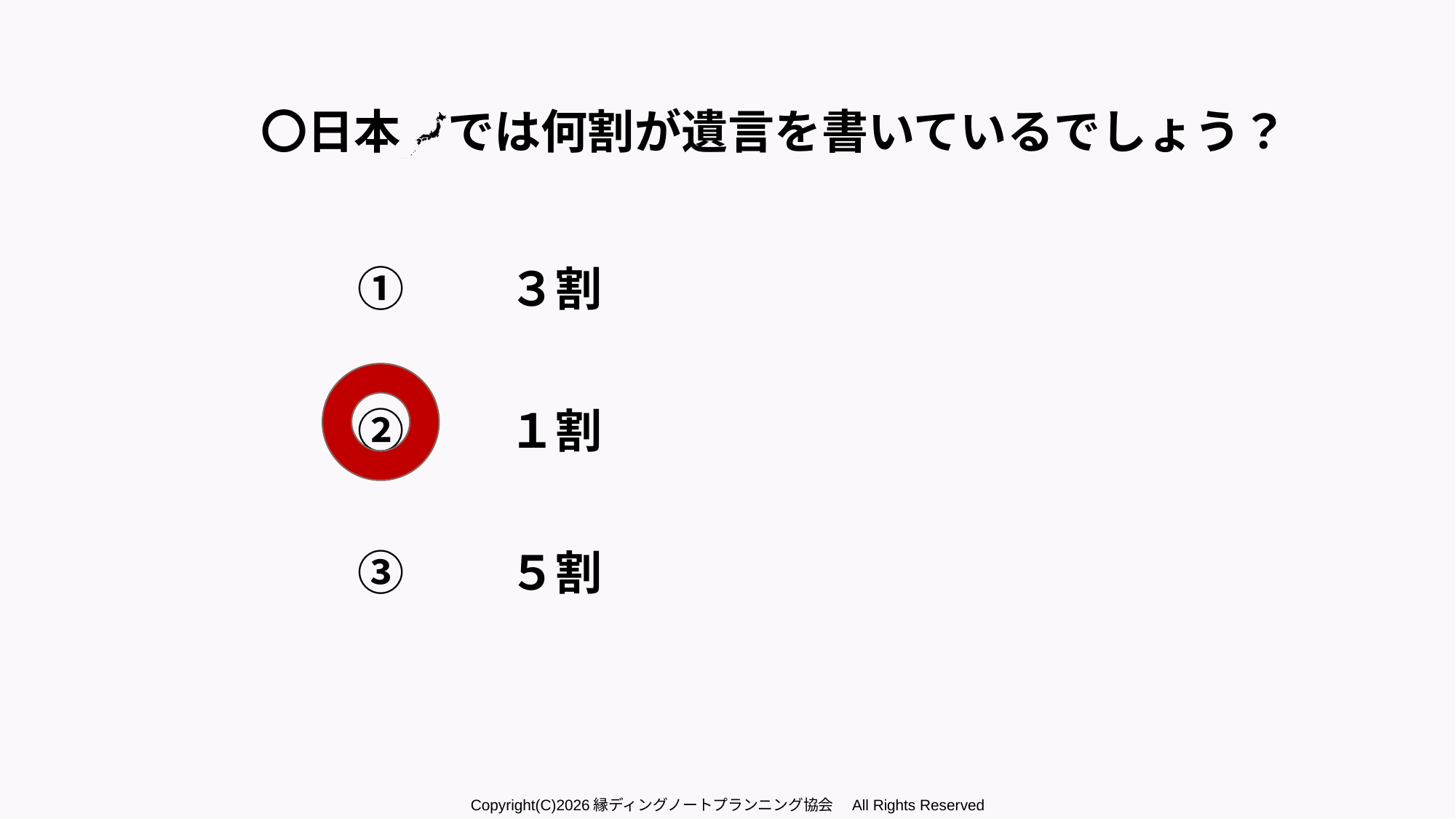

〇日本🗾では何割が遺言を書いているでしょう？
①　　３割

②　　１割
③　　５割
Copyright(C)2026縁ディングノートプランニング協会　All Rights Reserved